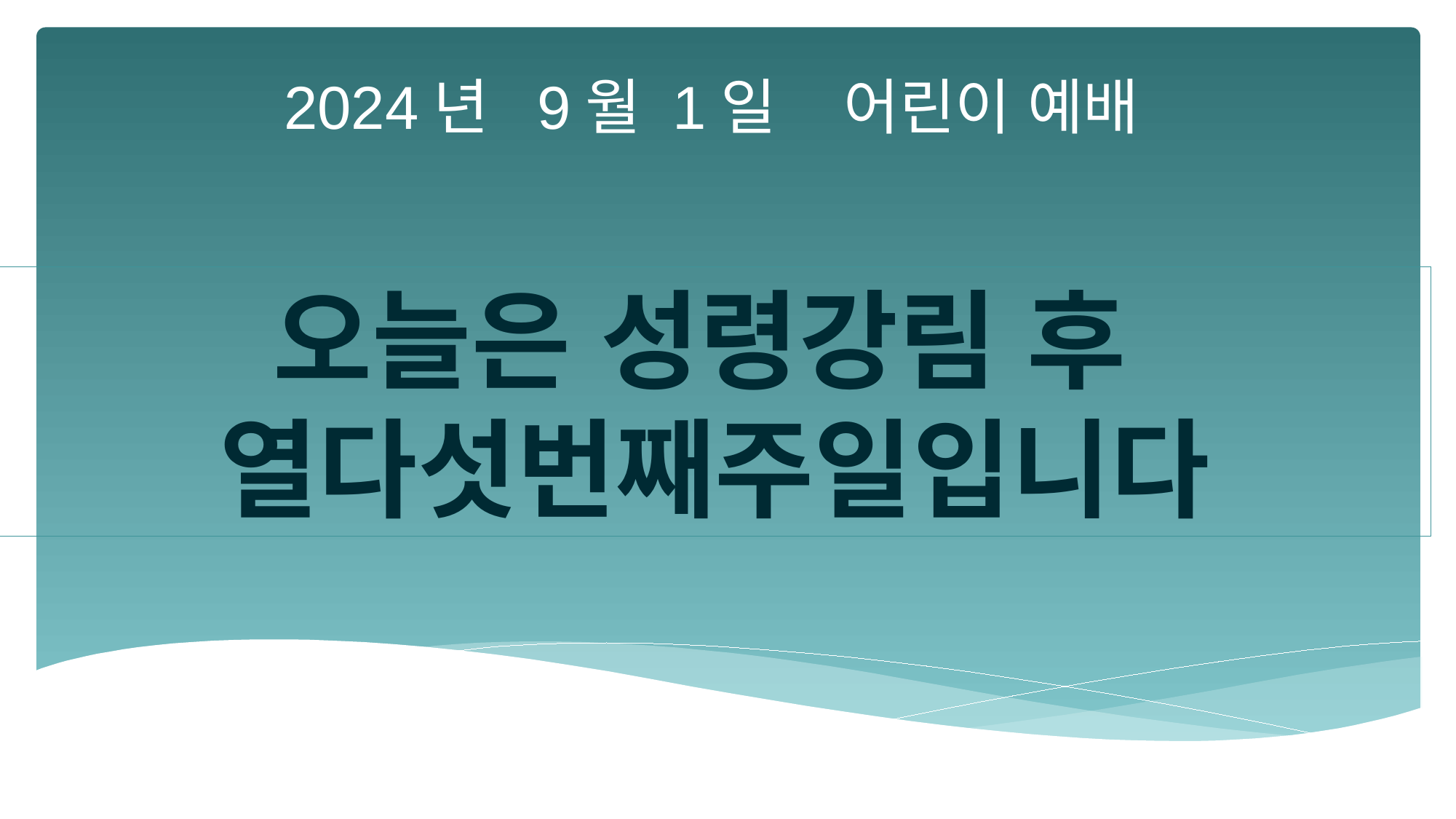

2024년  9월 1일    어린이 예배
오늘은 성령강림 후
열다섯번째주일입니다